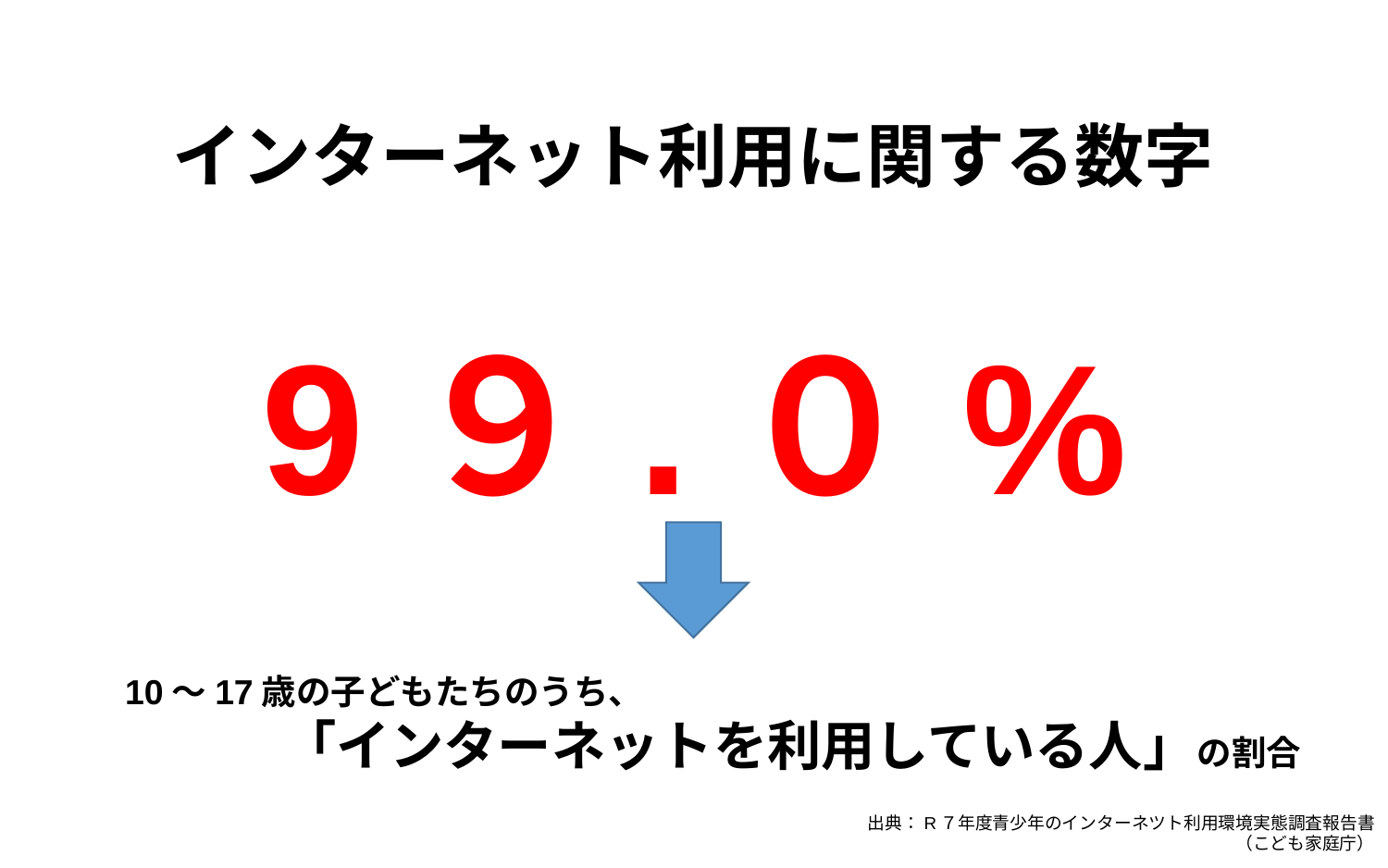

インターネット利用に関する数字
9９.０%

　　　10～17歳の子どもたちのうち、
　　　　　「インターネットを利用している人」の割合
出典：R７年度青少年のインターネツト利用環境実態調査報告書
（こども家庭庁）